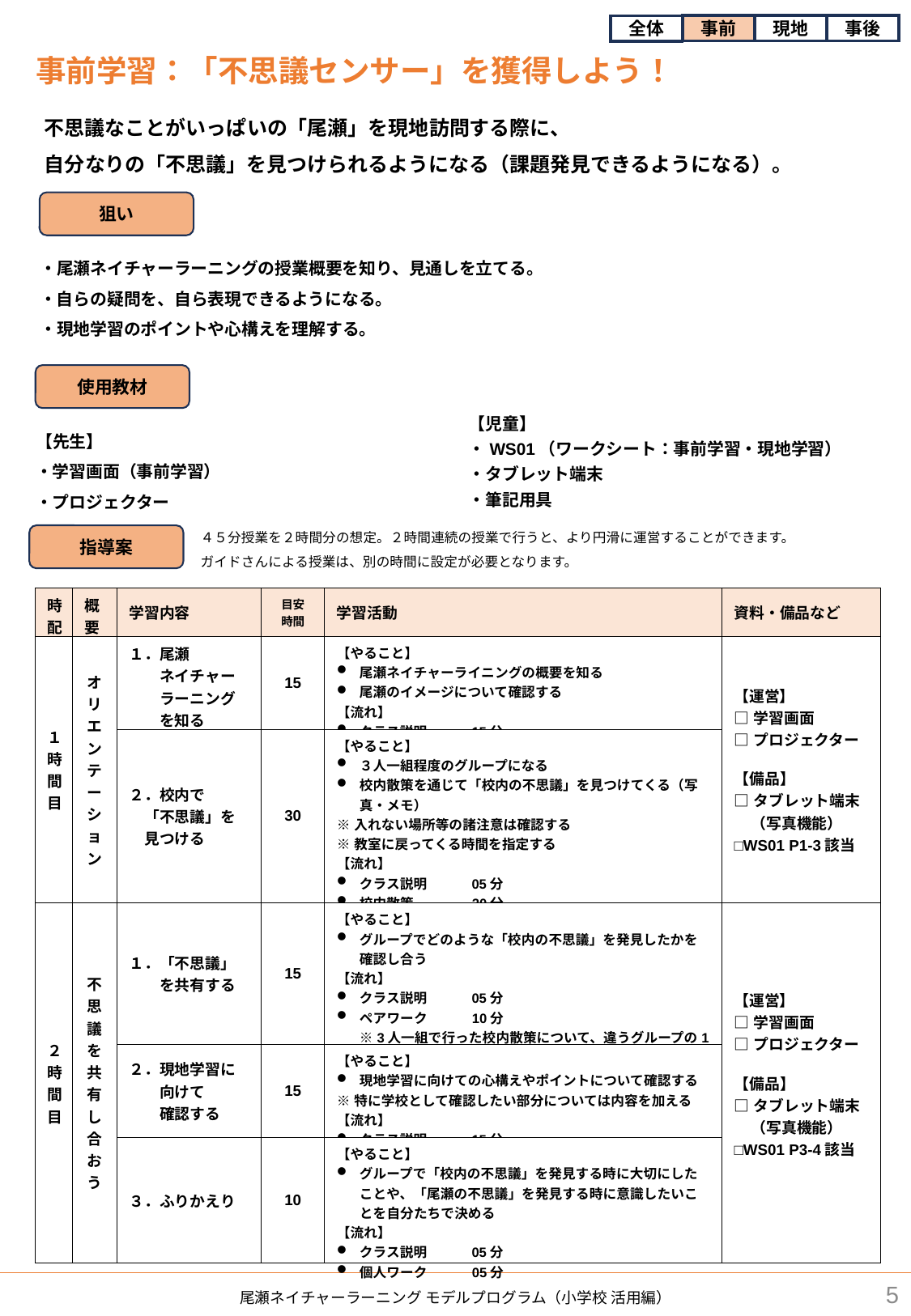

事前
現地
事後
全体
事前学習：「不思議センサー」を獲得しよう！
不思議なことがいっぱいの「尾瀬」を現地訪問する際に、
自分なりの「不思議」を見つけられるようになる（課題発見できるようになる）。
狙い
・尾瀬ネイチャーラーニングの授業概要を知り、見通しを立てる。
・自らの疑問を、自ら表現できるようになる。
・現地学習のポイントや心構えを理解する。
使用教材
【児童】
・WS01（ワークシート：事前学習・現地学習）
・タブレット端末
・筆記用具
【先生】
・学習画面（事前学習）
・プロジェクター
４５分授業を２時間分の想定。２時間連続の授業で行うと、より円滑に運営することができます。
ガイドさんによる授業は、別の時間に設定が必要となります。
指導案
| 時配 | 概要 | 学習内容 | 目安 時間 | 学習活動 | 資料・備品など |
| --- | --- | --- | --- | --- | --- |
| １時間目 | オリエンテーション | １．尾瀬 　　ネイチャー 　　ラーニング 　　を知る | 15 | 【やること】 尾瀬ネイチャーライニングの概要を知る 尾瀬のイメージについて確認する 【流れ】 クラス説明　　　15分 | 【運営】 □学習画面 □プロジェクター 【備品】 □タブレット端末 （写真機能） □WS01 P1-3該当 |
|  |  | ２．校内で 　「不思議」を 　見つける | 30 | 【やること】 ３人一組程度のグループになる 校内散策を通じて「校内の不思議」を見つけてくる（写真・メモ） ※入れない場所等の諸注意は確認する ※教室に戻ってくる時間を指定する 【流れ】 クラス説明　　　05分 校内散策　　　　20分 あまり時間　　　05分 |  |
| ２時間目 | 不思議を共有し合おう | １．「不思議」 　　を共有する | 15 | 【やること】 グループでどのような「校内の不思議」を発見したかを確認し合う 【流れ】 クラス説明　　　05分 ペアワーク　　　10分 ※3人一組で行った校内散策について、違うグループの1名同士をペアにする想定 | 【運営】 □学習画面 □プロジェクター 【備品】 □タブレット端末 （写真機能） □WS01 P3-4該当 |
|  |  | ２．現地学習に 　　向けて 　　確認する | 15 | 【やること】 現地学習に向けての心構えやポイントについて確認する ※特に学校として確認したい部分については内容を加える 【流れ】 クラス説明　　　15分 |  |
|  |  | ３．ふりかえり | 10 | 【やること】 グループで「校内の不思議」を発見する時に大切にしたことや、「尾瀬の不思議」を発見する時に意識したいことを自分たちで決める 【流れ】 クラス説明　　　05分 個人ワーク　　　05分 |  |
5
尾瀬ネイチャーラーニング モデルプログラム（小学校 活用編）